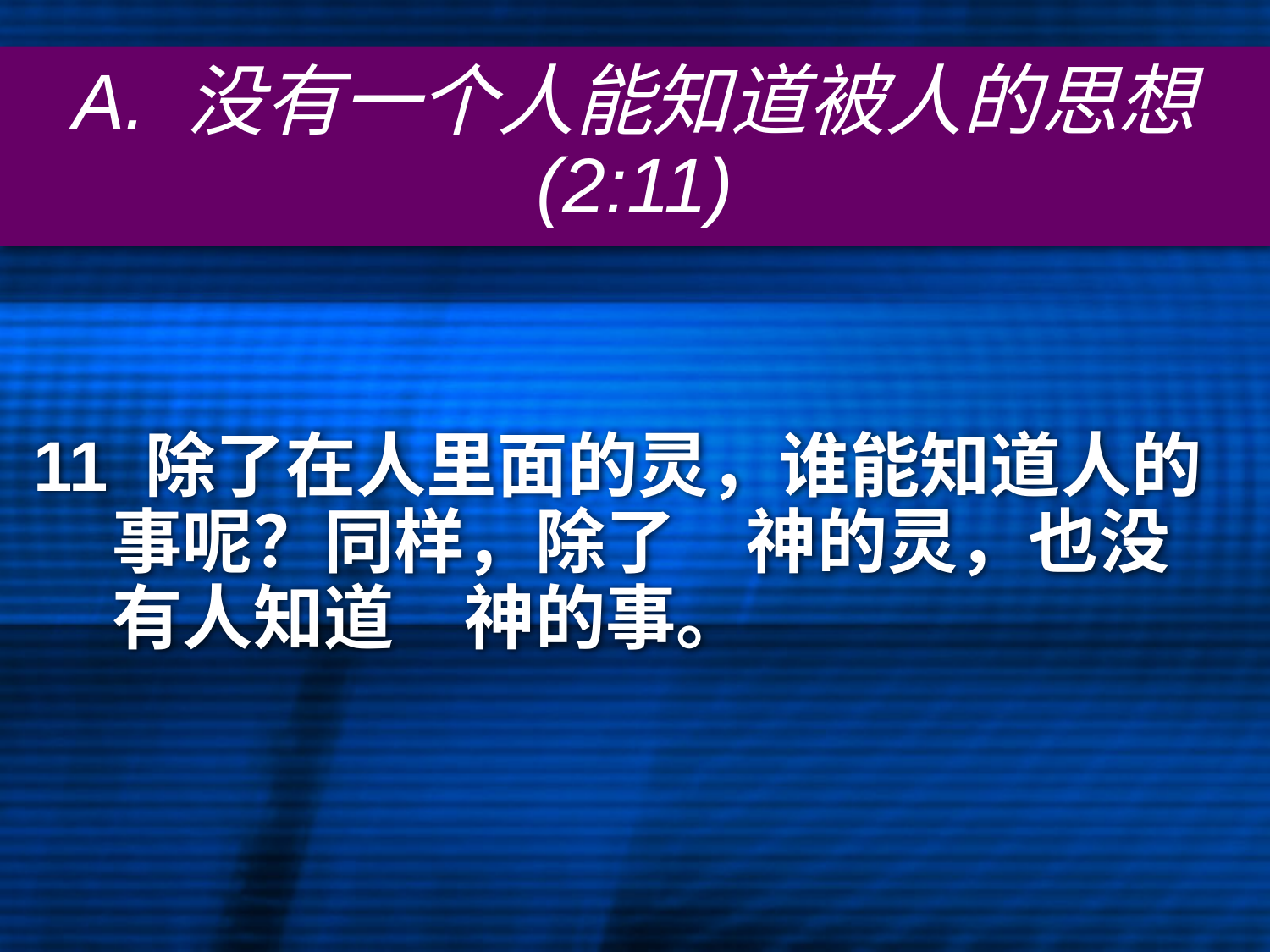

# A. 没有一个人能知道被人的思想 (2:11)
11 除了在人里面的灵，谁能知道人的事呢？同样，除了　神的灵，也没有人知道　神的事。